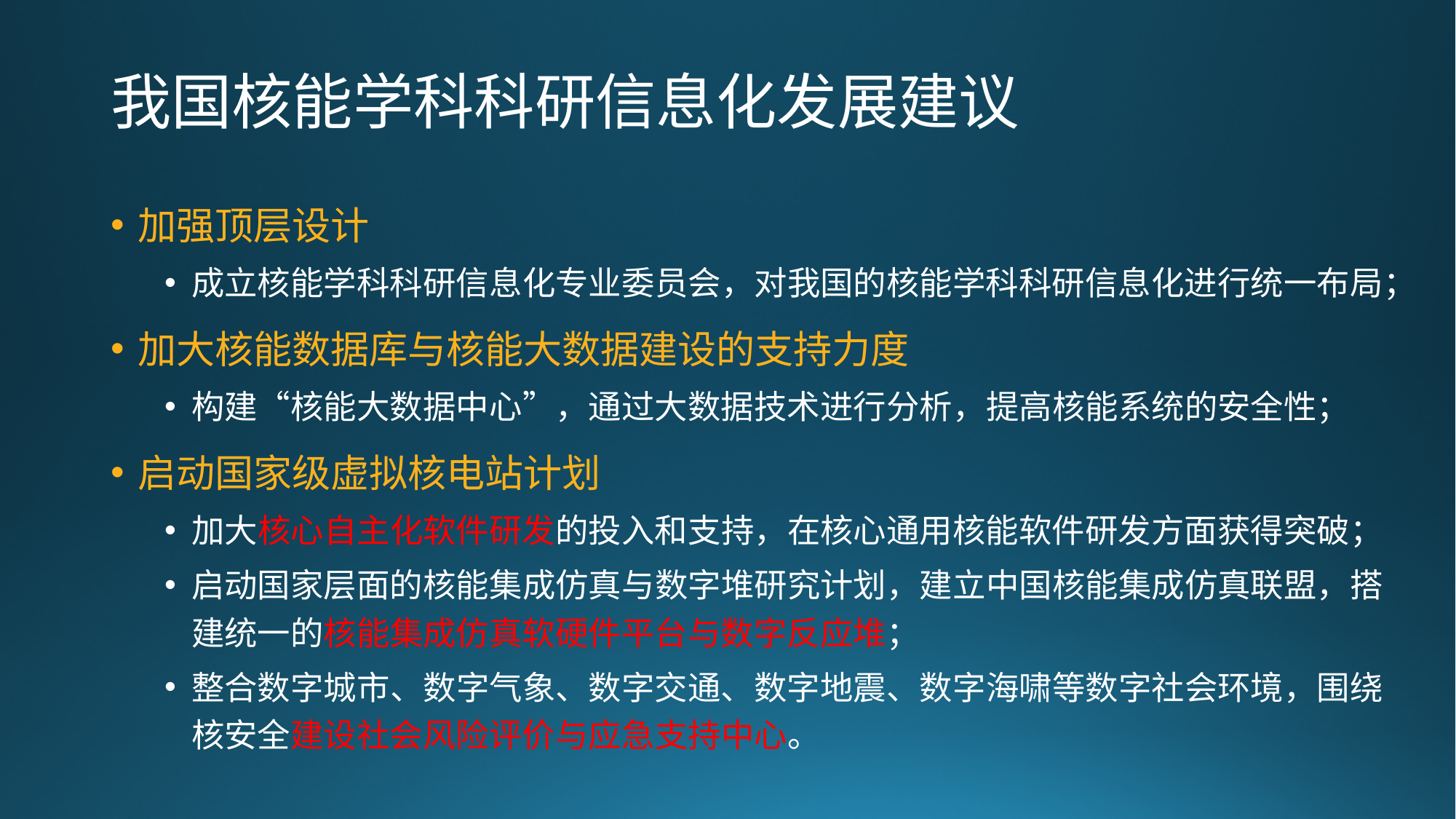

# 我国核能学科科研信息化发展建议
加强顶层设计
成立核能学科科研信息化专业委员会，对我国的核能学科科研信息化进行统一布局；
加大核能数据库与核能大数据建设的支持力度
构建“核能大数据中心”，通过大数据技术进行分析，提高核能系统的安全性；
启动国家级虚拟核电站计划
加大核心自主化软件研发的投入和支持，在核心通用核能软件研发方面获得突破；
启动国家层面的核能集成仿真与数字堆研究计划，建立中国核能集成仿真联盟，搭建统一的核能集成仿真软硬件平台与数字反应堆；
整合数字城市、数字气象、数字交通、数字地震、数字海啸等数字社会环境，围绕核安全建设社会风险评价与应急支持中心。